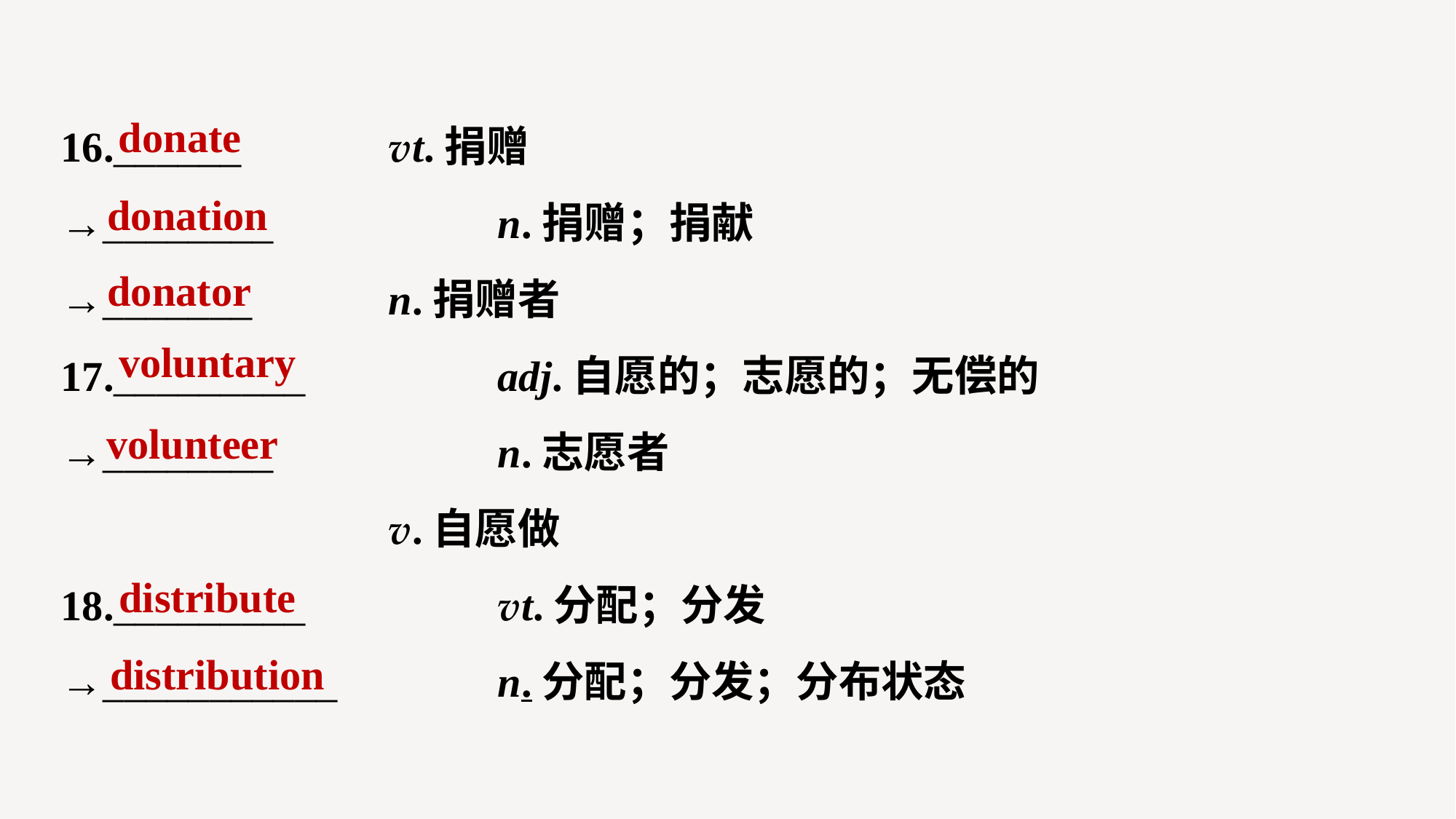

16.______ 		vt.捐赠
→________ 		n.捐赠；捐献
→_______ 		n.捐赠者
17._________ 		adj.自愿的；志愿的；无偿的
→________ 		n.志愿者
			v.自愿做
18._________ 		vt.分配；分发
→___________ 		n.分配；分发；分布状态
donate
donation
donator
voluntary
volunteer
distribute
distribution